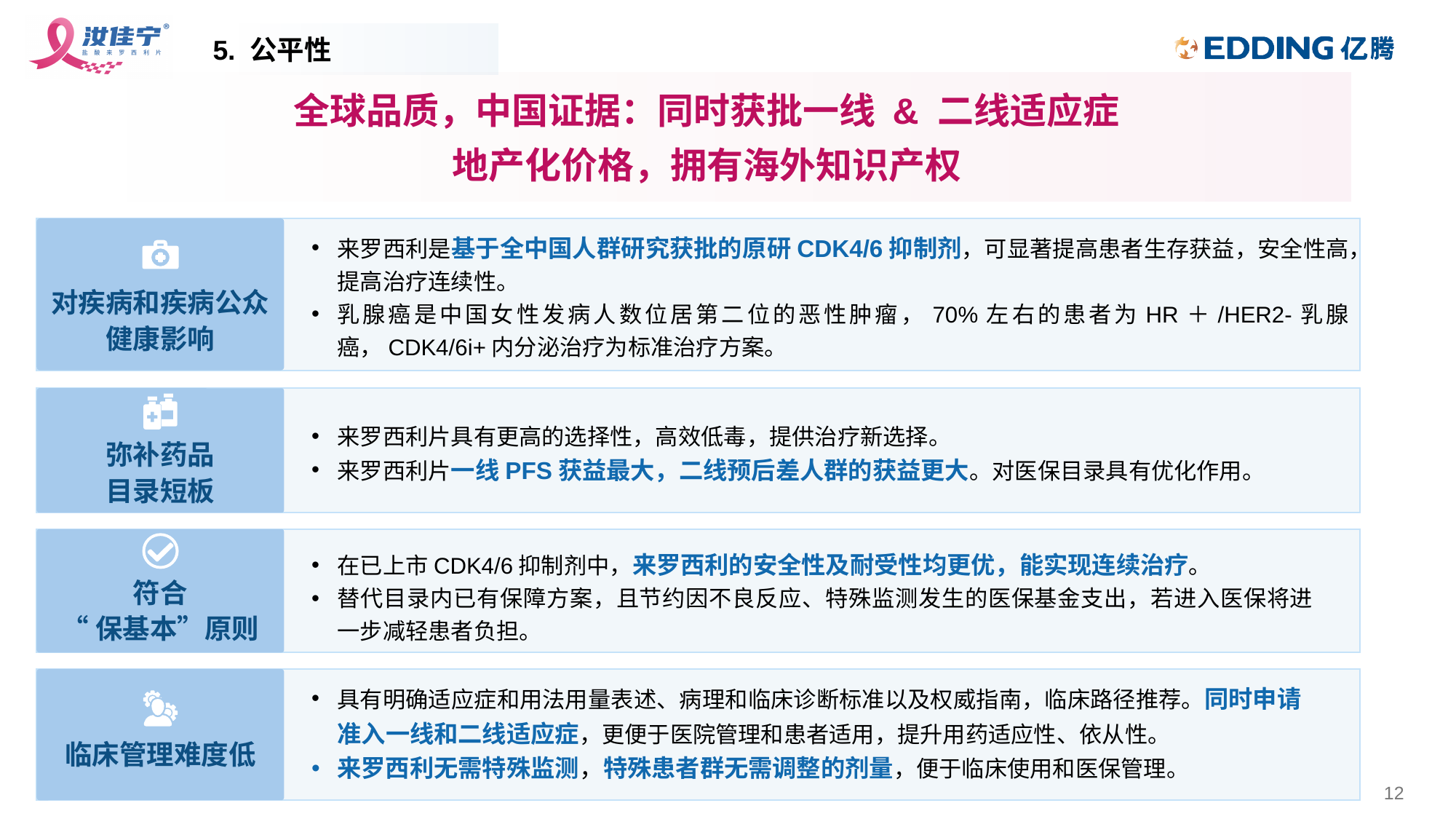

5. 公平性
全球品质，中国证据：同时获批一线 & 二线适应症
地产化价格，拥有海外知识产权

对疾病和疾病公众
健康影响

弥补药品
目录短板

符合
“保基本”原则

临床管理难度低
来罗西利是基于全中国人群研究获批的原研CDK4/6抑制剂，可显著提高患者生存获益，安全性高，提高治疗连续性。
乳腺癌是中国女性发病人数位居第二位的恶性肿瘤，70%左右的患者为HR＋/HER2-乳腺癌，CDK4/6i+内分泌治疗为标准治疗方案。
来罗西利片具有更高的选择性，高效低毒，提供治疗新选择。
来罗西利片一线PFS获益最大，二线预后差人群的获益更大。对医保目录具有优化作用。
在已上市CDK4/6抑制剂中，来罗西利的安全性及耐受性均更优，能实现连续治疗。
替代目录内已有保障方案，且节约因不良反应、特殊监测发生的医保基金支出，若进入医保将进一步减轻患者负担。
具有明确适应症和用法用量表述、病理和临床诊断标准以及权威指南，临床路径推荐。同时申请准入一线和二线适应症，更便于医院管理和患者适用，提升用药适应性、依从性。
来罗西利无需特殊监测，特殊患者群无需调整的剂量，便于临床使用和医保管理。
12